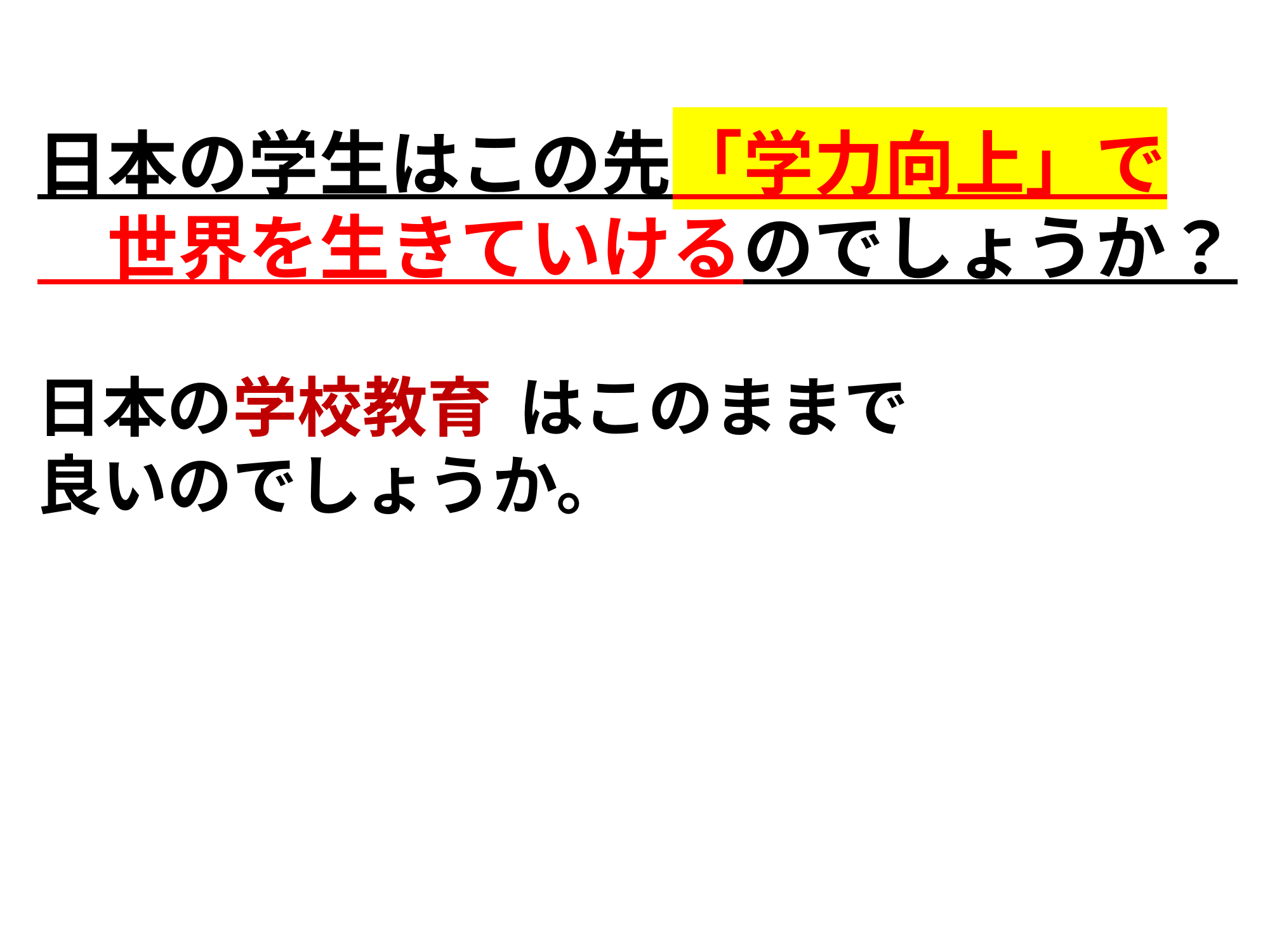

日本の学生はこの先「学力向上」で
　世界を生きていけるのでしょうか？

日本の学校教育　はこのままで
良いのでしょうか。